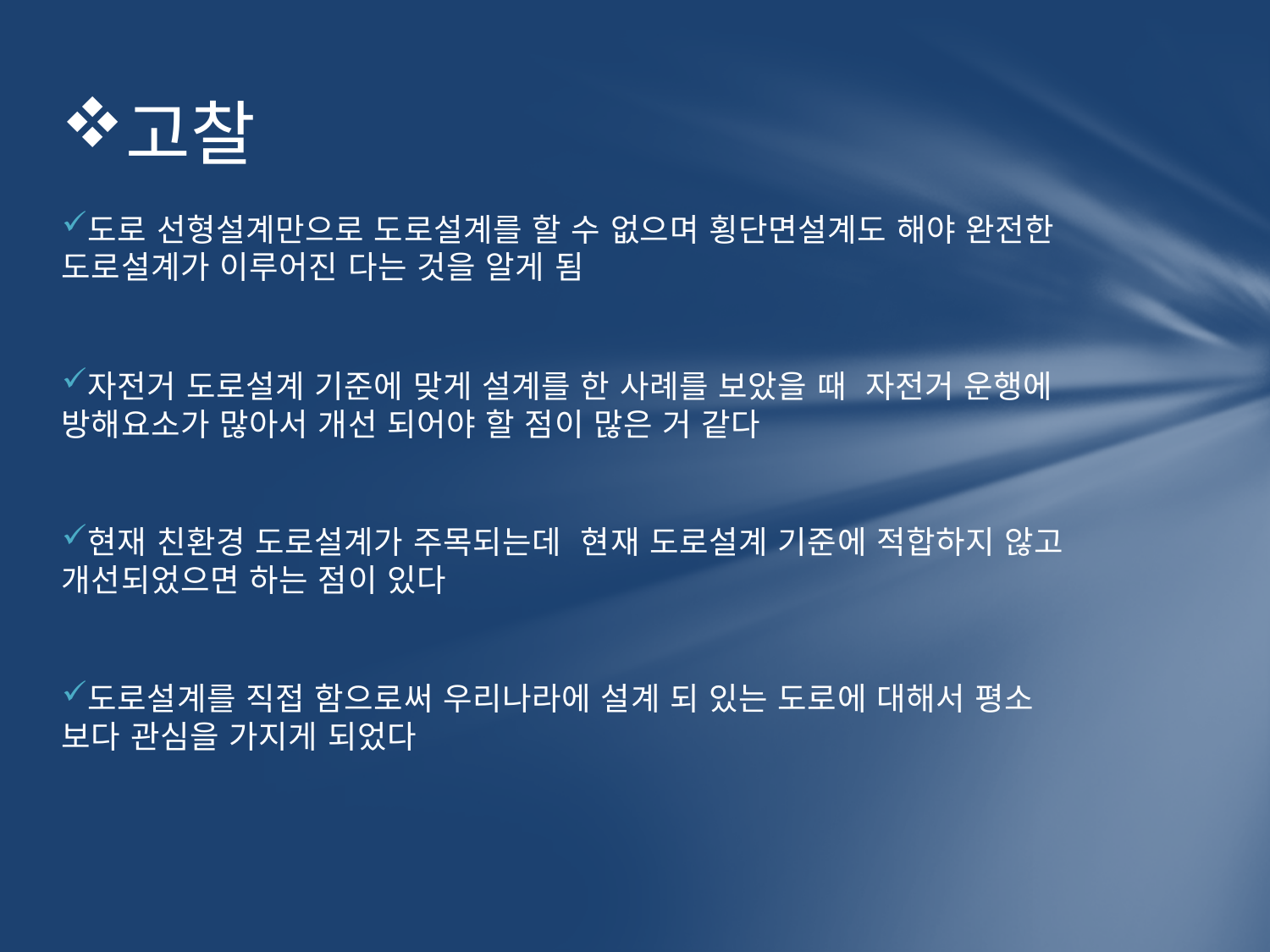

# 고찰
도로 선형설계만으로 도로설계를 할 수 없으며 횡단면설계도 해야 완전한 도로설계가 이루어진 다는 것을 알게 됨

자전거 도로설계 기준에 맞게 설계를 한 사례를 보았을 때  자전거 운행에 방해요소가 많아서 개선 되어야 할 점이 많은 거 같다

현재 친환경 도로설계가 주목되는데  현재 도로설계 기준에 적합하지 않고 개선되었으면 하는 점이 있다

도로설계를 직접 함으로써 우리나라에 설계 되 있는 도로에 대해서 평소 보다 관심을 가지게 되었다